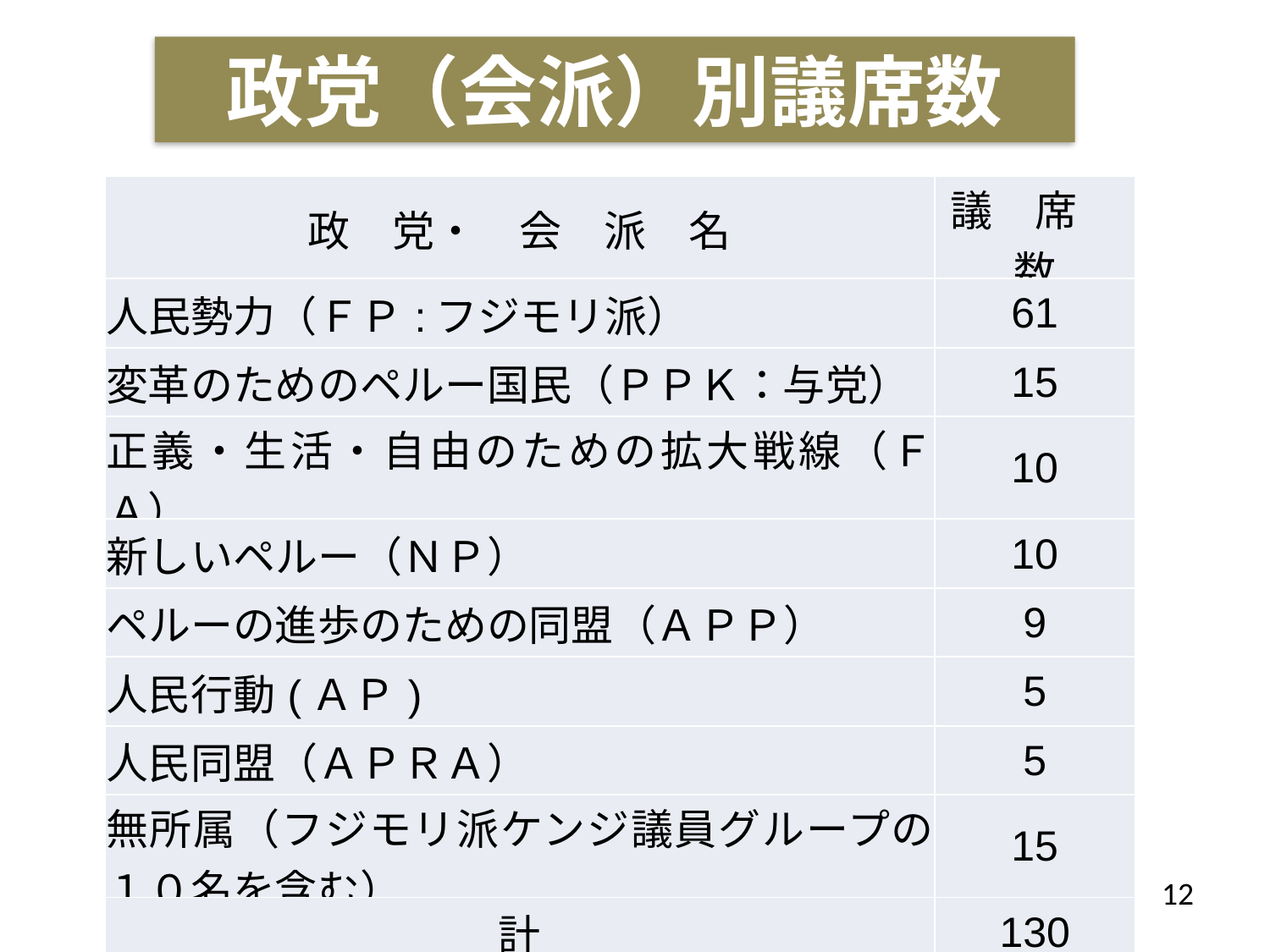

政党（会派）別議席数
| 政　党・　会　派　名 | 議　席　数 |
| --- | --- |
| 人民勢力（ＦＰ:フジモリ派） | 61 |
| 変革のためのペルー国民（ＰＰＫ：与党） | 15 |
| 正義・生活・自由のための拡大戦線（ＦＡ） | 10 |
| 新しいペルー（ＮＰ） | 10 |
| ペルーの進歩のための同盟（ＡＰＰ） | 9 |
| 人民行動(ＡＰ) | 5 |
| 人民同盟（ＡＰＲＡ） | 5 |
| 無所属（フジモリ派ケンジ議員グループの１０名を含む） | 15 |
| 計 | 130 |
12